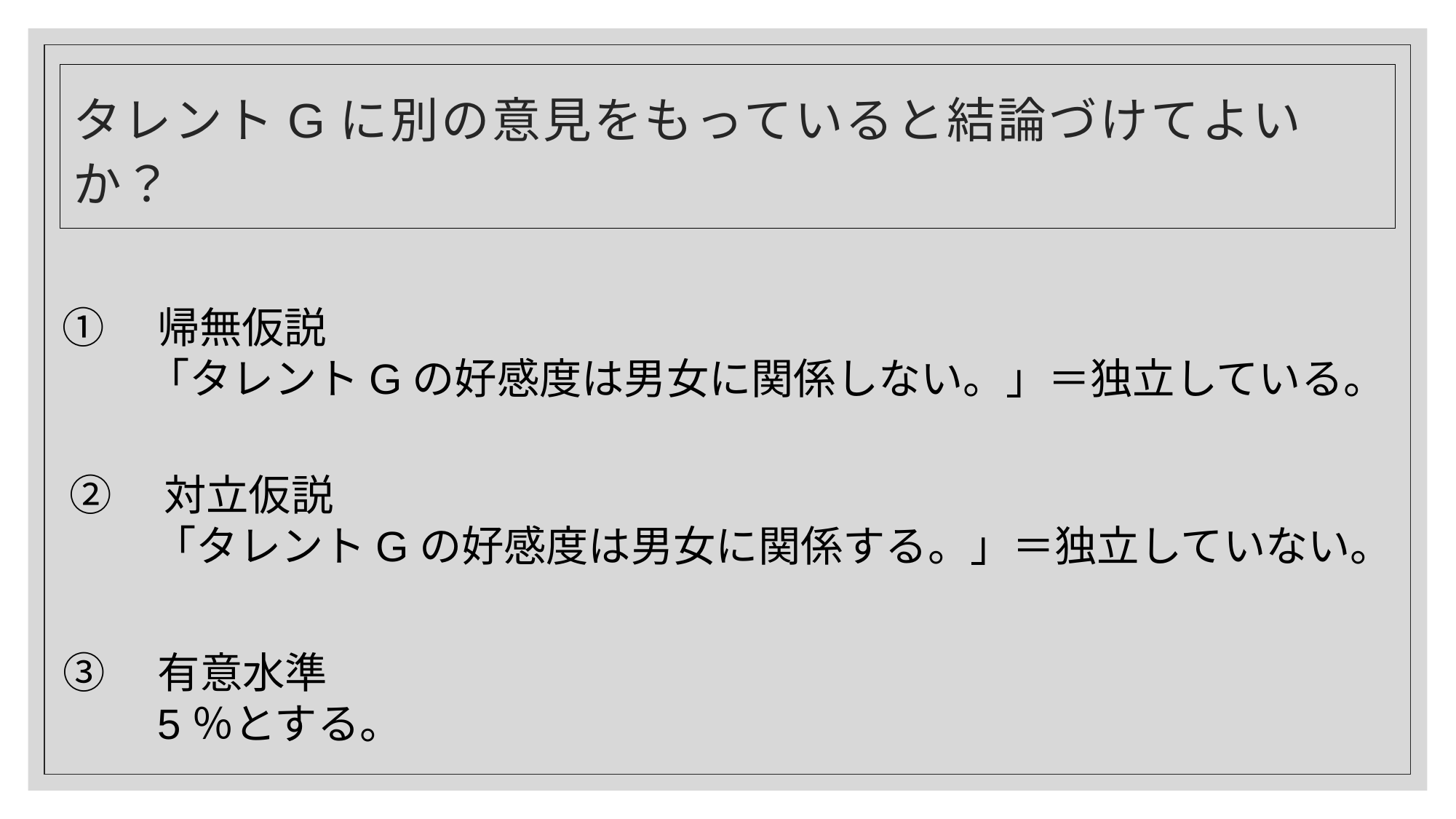

# タレントGに別の意見をもっていると結論づけてよいか？
①　帰無仮説
　　「タレントGの好感度は男女に関係しない。」＝独立している。
②　対立仮説
　　「タレントGの好感度は男女に関係する。」＝独立していない。
③　有意水準
　　5％とする。